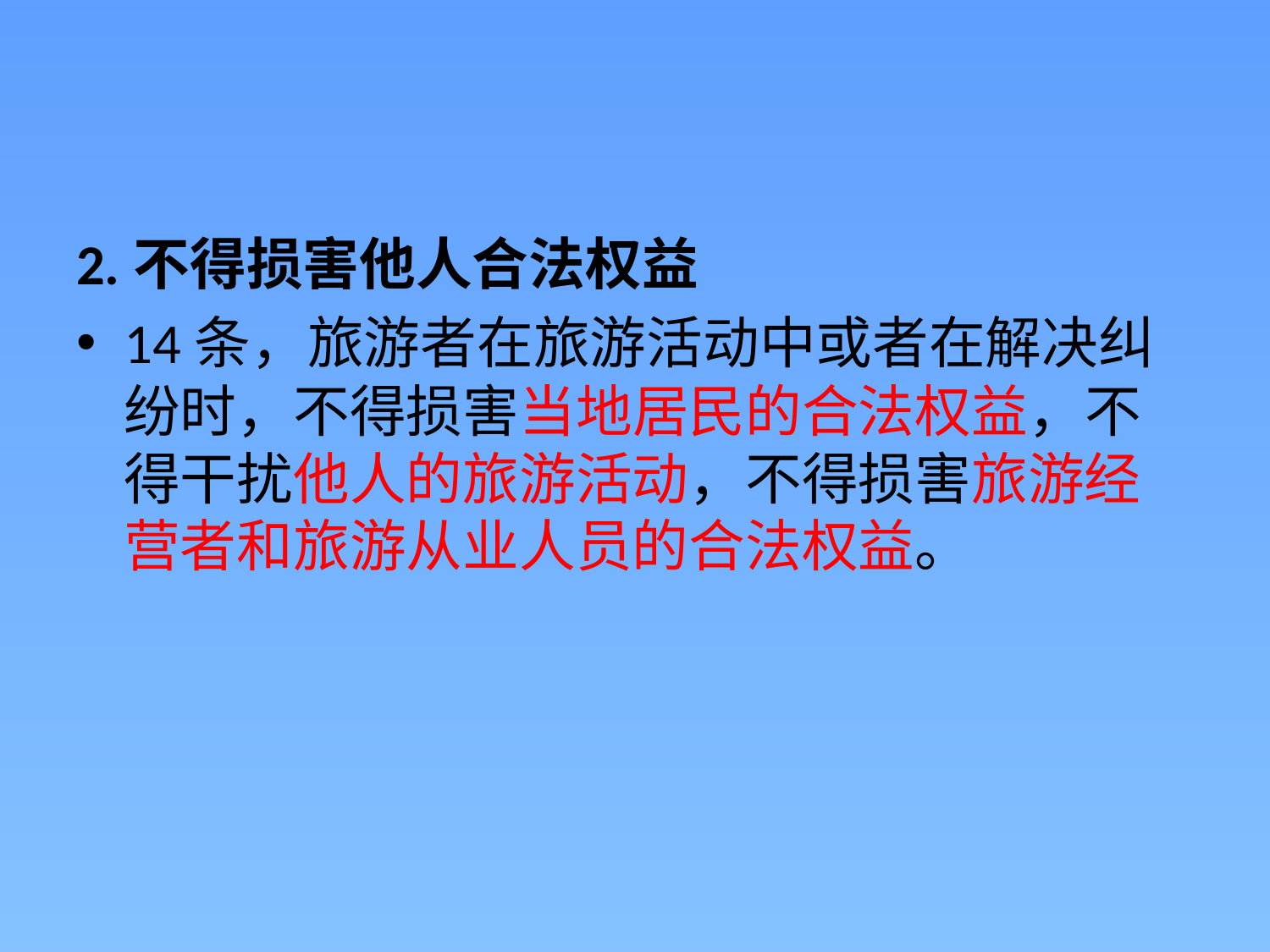

#
2.不得损害他人合法权益
14条，旅游者在旅游活动中或者在解决纠纷时，不得损害当地居民的合法权益，不得干扰他人的旅游活动，不得损害旅游经营者和旅游从业人员的合法权益。